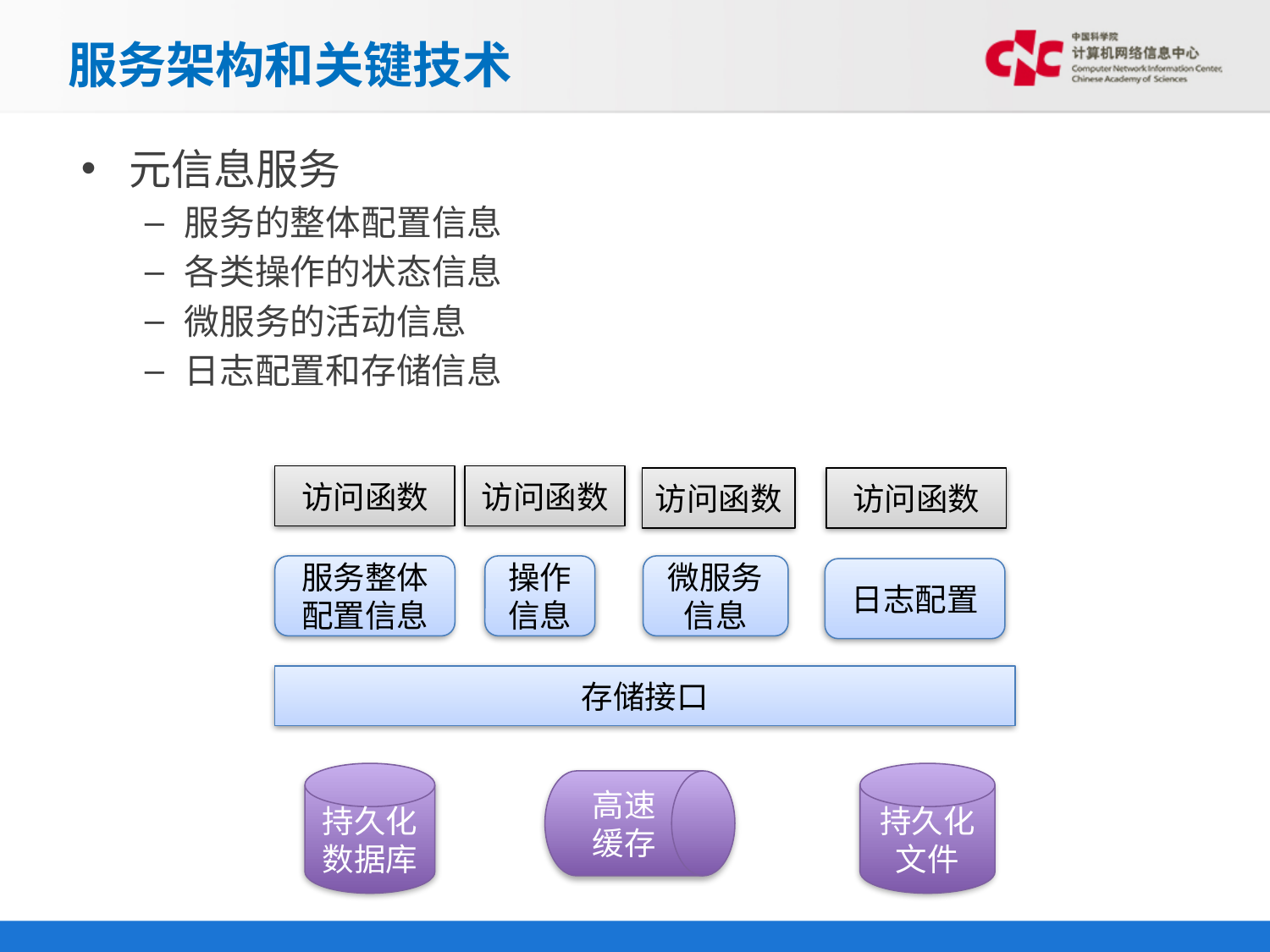

# 服务架构和关键技术
元信息服务
服务的整体配置信息
各类操作的状态信息
微服务的活动信息
日志配置和存储信息
访问函数
访问函数
访问函数
访问函数
服务整体配置信息
操作信息
微服务信息
日志配置
存储接口
持久化数据库
持久化文件
高速缓存